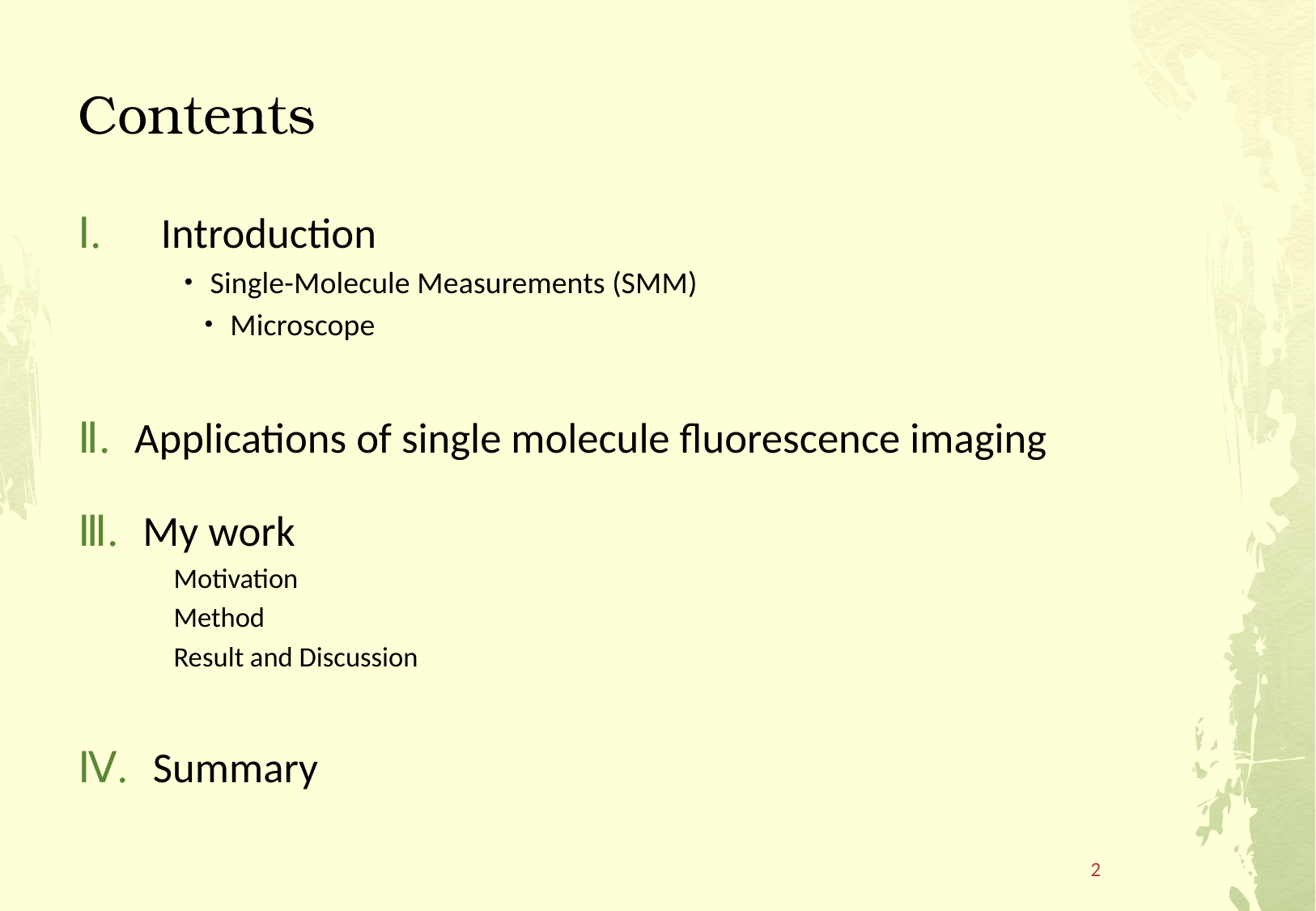

# Contents
Ⅰ.　Introduction
	・Single-Molecule Measurements (SMM)
                ・Microscope

Ⅱ.  Applications of single molecule fluorescence imaging

Ⅲ.  My work
	Motivation
	Method
	Result and Discussion

Ⅳ.  Summary

2